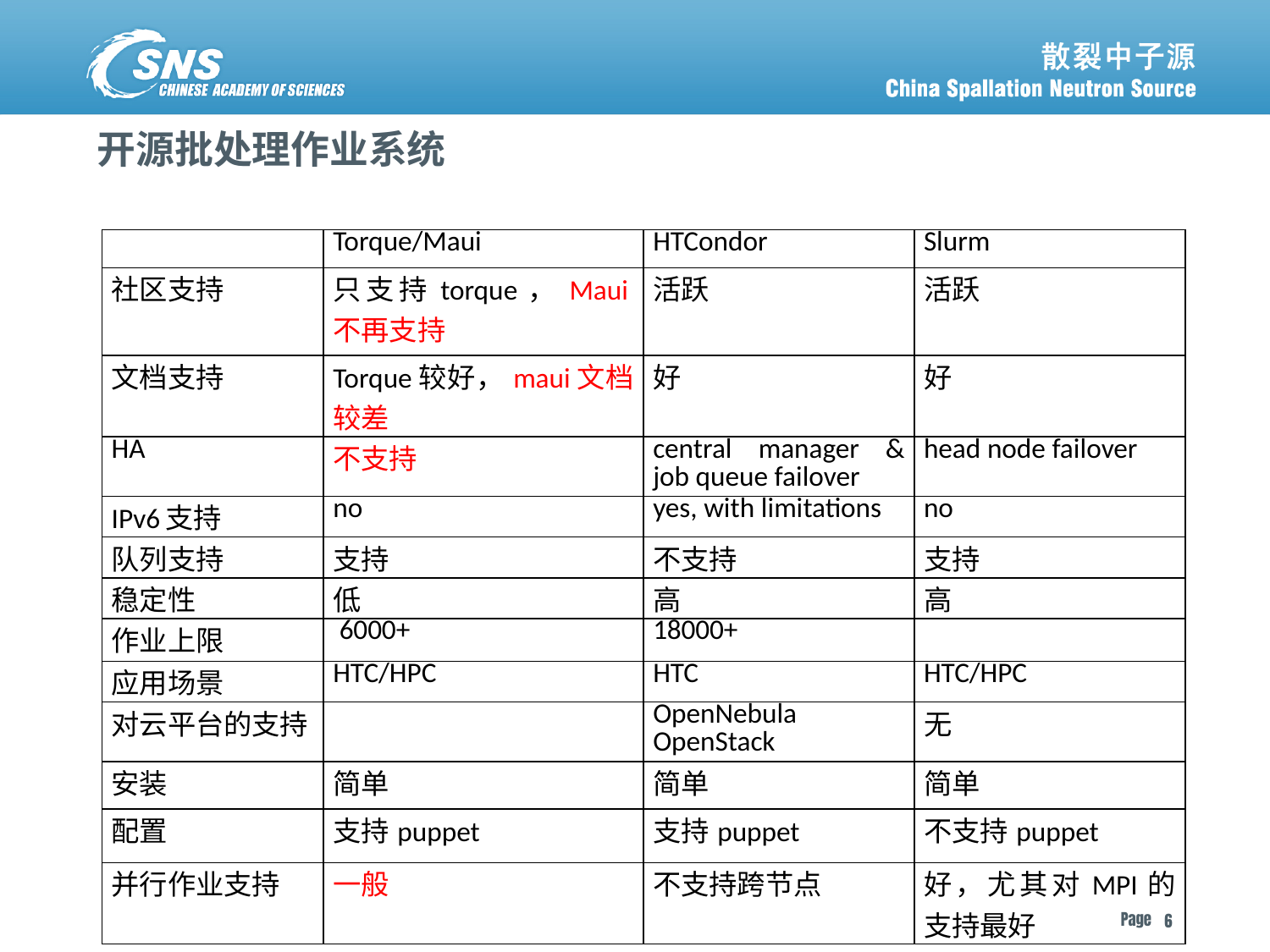

# 开源批处理作业系统
|  | Torque/Maui | HTCondor | Slurm |
| --- | --- | --- | --- |
| 社区支持 | 只支持torque，Maui不再支持 | 活跃 | 活跃 |
| 文档支持 | Torque较好，maui文档较差 | 好 | 好 |
| HA | 不支持 | central manager & job queue failover | head node failover |
| IPv6支持 | no | yes, with limitations | no |
| 队列支持 | 支持 | 不支持 | 支持 |
| 稳定性 | 低 | 高 | 高 |
| 作业上限 | 6000+ | 18000+ |  |
| 应用场景 | HTC/HPC | HTC | HTC/HPC |
| 对云平台的支持 |  | OpenNebula OpenStack | 无 |
| 安装 | 简单 | 简单 | 简单 |
| 配置 | 支持puppet | 支持puppet | 不支持puppet |
| 并行作业支持 | 一般 | 不支持跨节点 | 好，尤其对MPI的支持最好 |
6